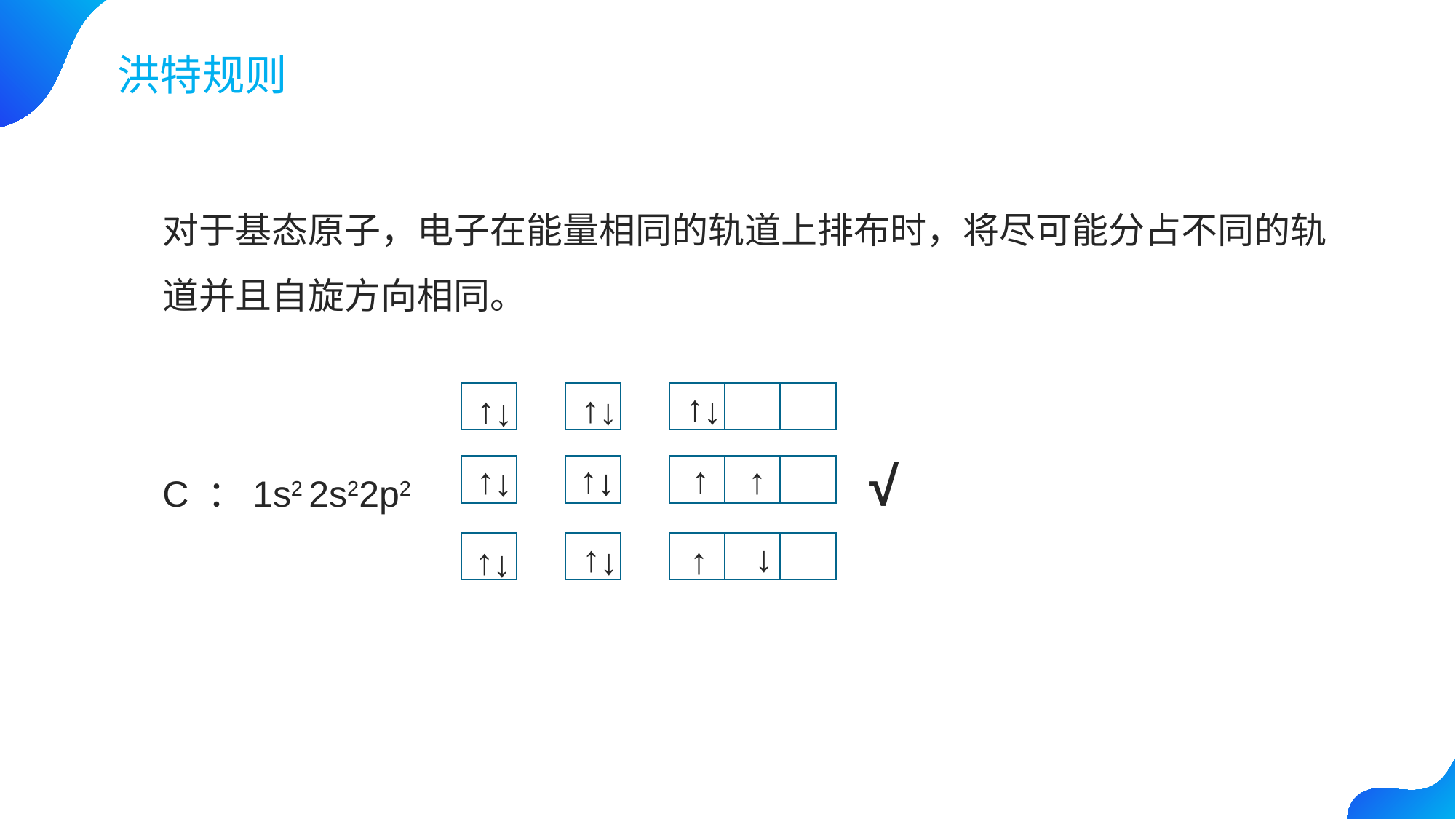

洪特规则
对于基态原子，电子在能量相同的轨道上排布时，将尽可能分占不同的轨道并且自旋方向相同。
↑
↓
↑
↓
↑
↓

C ：1s2 2s22p2

√
↑
↑
↓
↑
↓
↑

↑
↓
↓
↑
↑
↓